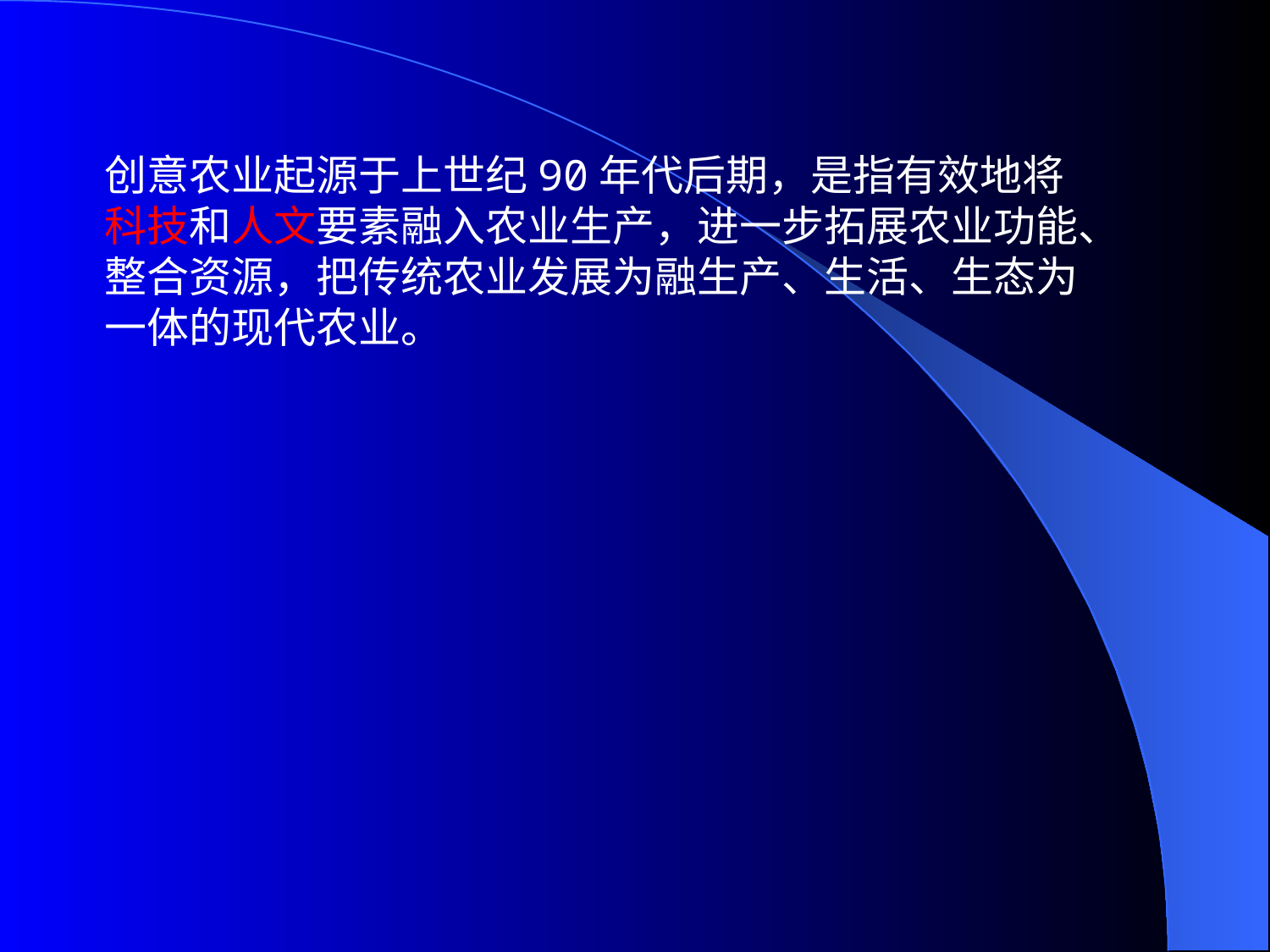

创意农业起源于上世纪90年代后期，是指有效地将科技和人文要素融入农业生产，进一步拓展农业功能、整合资源，把传统农业发展为融生产、生活、生态为一体的现代农业。